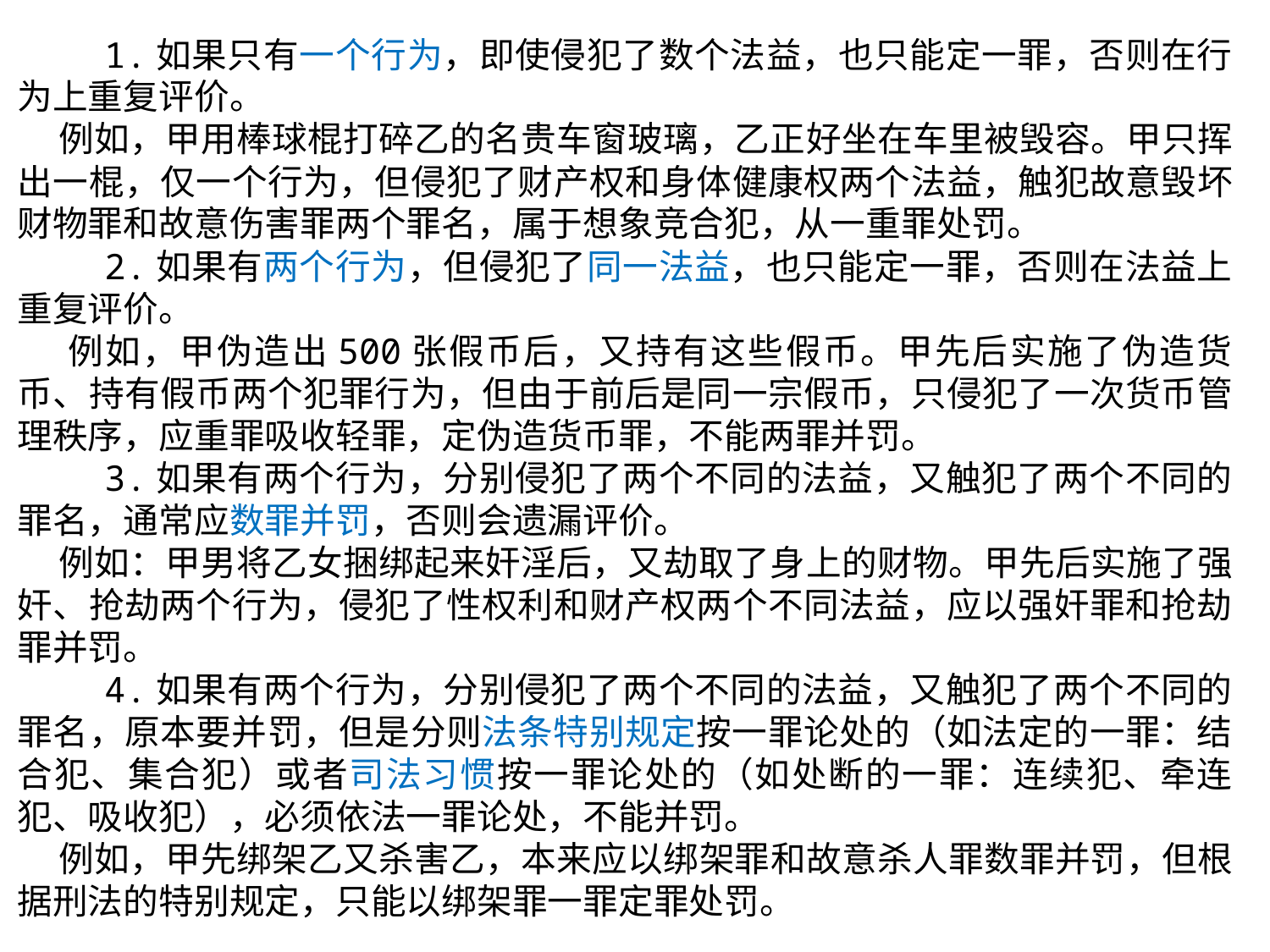

1.如果只有一个行为，即使侵犯了数个法益，也只能定一罪，否则在行为上重复评价。
    例如，甲用棒球棍打碎乙的名贵车窗玻璃，乙正好坐在车里被毁容。甲只挥出一棍，仅一个行为，但侵犯了财产权和身体健康权两个法益，触犯故意毁坏财物罪和故意伤害罪两个罪名，属于想象竞合犯，从一重罪处罚。
    2.如果有两个行为，但侵犯了同一法益，也只能定一罪，否则在法益上重复评价。
    例如，甲伪造出500张假币后，又持有这些假币。甲先后实施了伪造货币、持有假币两个犯罪行为，但由于前后是同一宗假币，只侵犯了一次货币管理秩序，应重罪吸收轻罪，定伪造货币罪，不能两罪并罚。
    3.如果有两个行为，分别侵犯了两个不同的法益，又触犯了两个不同的罪名，通常应数罪并罚，否则会遗漏评价。
    例如：甲男将乙女捆绑起来奸淫后，又劫取了身上的财物。甲先后实施了强奸、抢劫两个行为，侵犯了性权利和财产权两个不同法益，应以强奸罪和抢劫罪并罚。
    4.如果有两个行为，分别侵犯了两个不同的法益，又触犯了两个不同的罪名，原本要并罚，但是分则法条特别规定按一罪论处的（如法定的一罪：结合犯、集合犯）或者司法习惯按一罪论处的（如处断的一罪：连续犯、牵连犯、吸收犯），必须依法一罪论处，不能并罚。
    例如，甲先绑架乙又杀害乙，本来应以绑架罪和故意杀人罪数罪并罚，但根据刑法的特别规定，只能以绑架罪一罪定罪处罚。